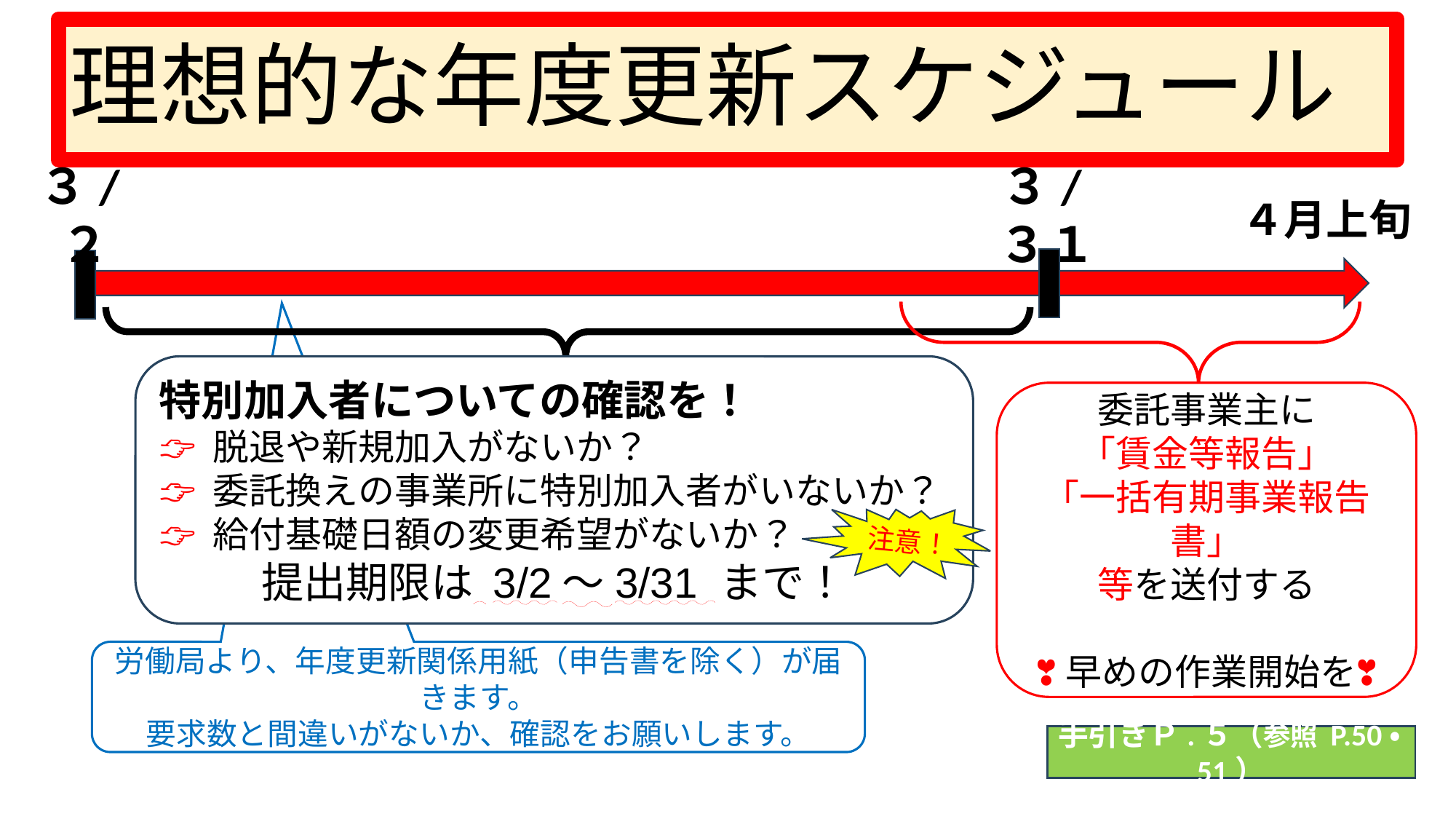

# 理想的な年度更新スケジュール

３/２
３/３１
４月上旬

特別加入者についての確認を！
👉 脱退や新規加入がないか？
👉 委託換えの事業所に特別加入者がいないか？
👉 給付基礎日額の変更希望がないか？
提出期限は 3/2～3/31 まで！
委託事業主に
「賃金等報告」
「一括有期事業報告書」
等を送付する

❣早めの作業開始を❣

注意！
労働局より、年度更新関係用紙（申告書を除く）が届きます。
要求数と間違いがないか、確認をお願いします。
手引きＰ.５（参照 P.50・51）